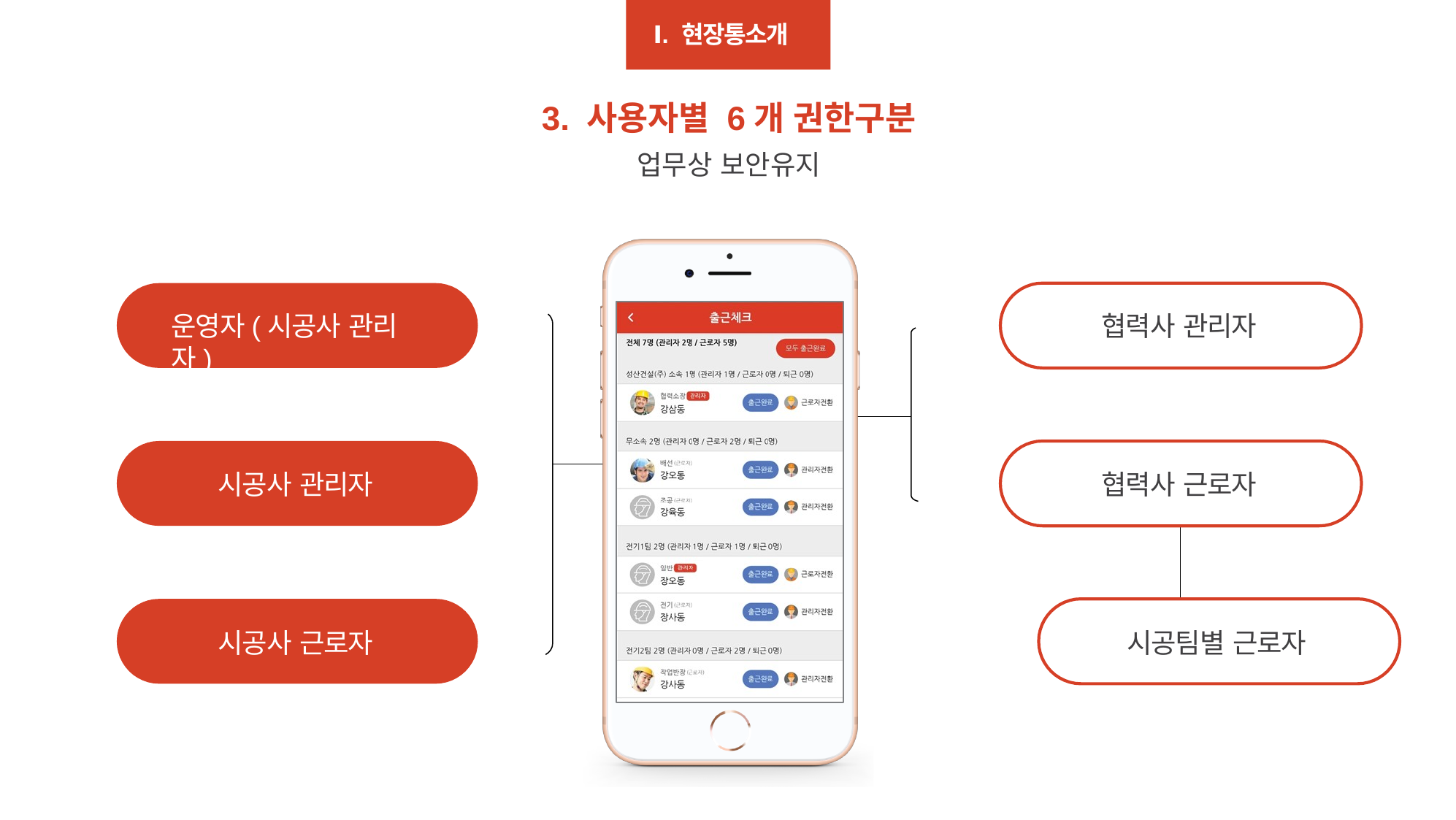

Ⅰ. 현장통소개
# 3. 사용자별 6개 권한구분
업무상 보안유지

운영자(시공사 관리자)
협력사 관리자

시공사 관리자
협력사 근로자

시공사 근로자
시공팀별 근로자